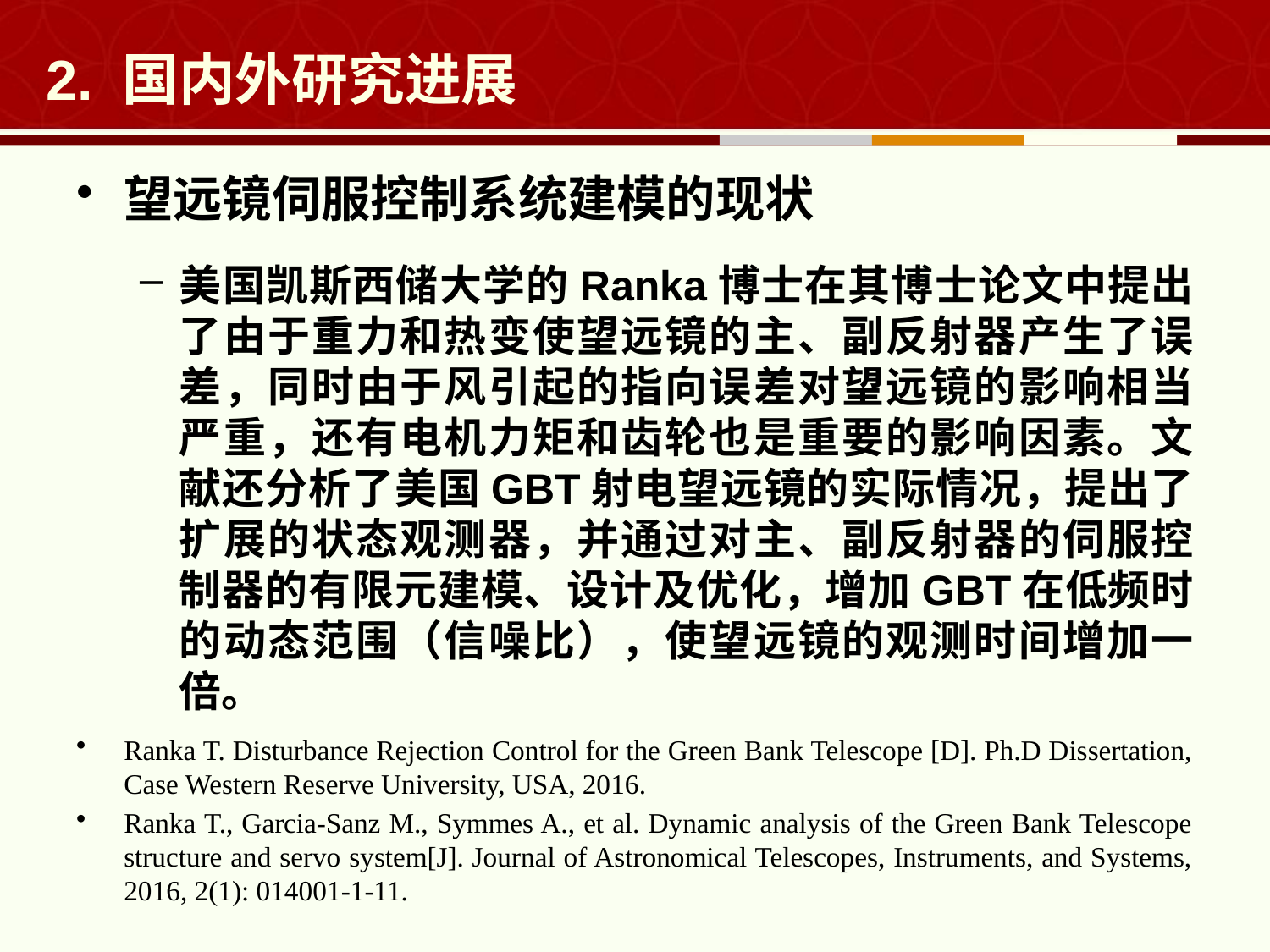

# 2. 国内外研究进展
望远镜伺服控制系统建模的现状
美国凯斯西储大学的Ranka博士在其博士论文中提出了由于重力和热变使望远镜的主、副反射器产生了误差，同时由于风引起的指向误差对望远镜的影响相当严重，还有电机力矩和齿轮也是重要的影响因素。文献还分析了美国GBT射电望远镜的实际情况，提出了扩展的状态观测器，并通过对主、副反射器的伺服控制器的有限元建模、设计及优化，增加GBT在低频时的动态范围（信噪比），使望远镜的观测时间增加一倍。
Ranka T. Disturbance Rejection Control for the Green Bank Telescope [D]. Ph.D Dissertation, Case Western Reserve University, USA, 2016.
Ranka T., Garcia-Sanz M., Symmes A., et al. Dynamic analysis of the Green Bank Telescope structure and servo system[J]. Journal of Astronomical Telescopes, Instruments, and Systems, 2016, 2(1): 014001-1-11.